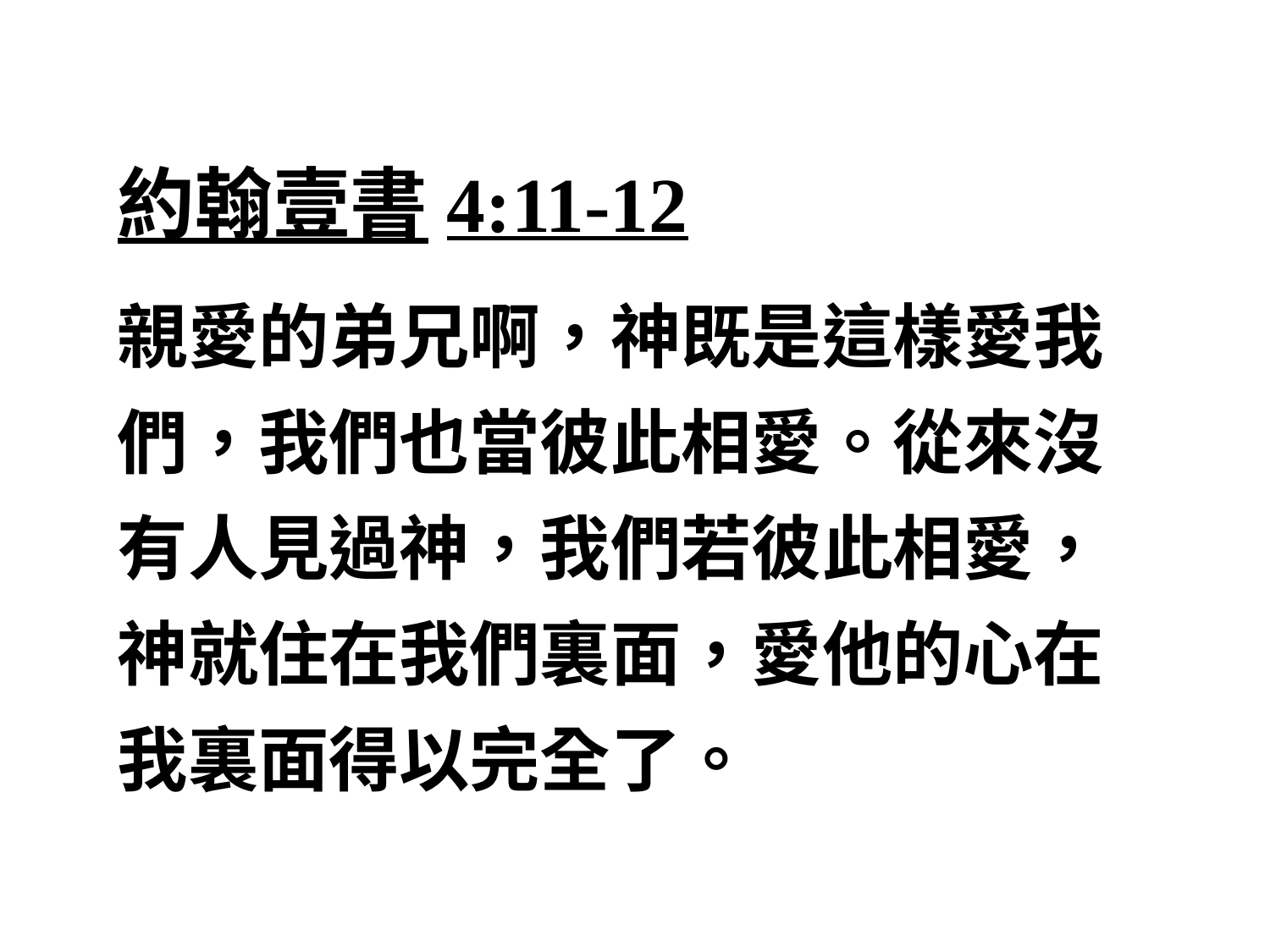

約翰壹書4:11-12

親愛的弟兄啊，神既是這樣愛我們，我們也當彼此相愛。從來沒有人見過神，我們若彼此相愛，神就住在我們裏面，愛他的心在我裏面得以完全了。